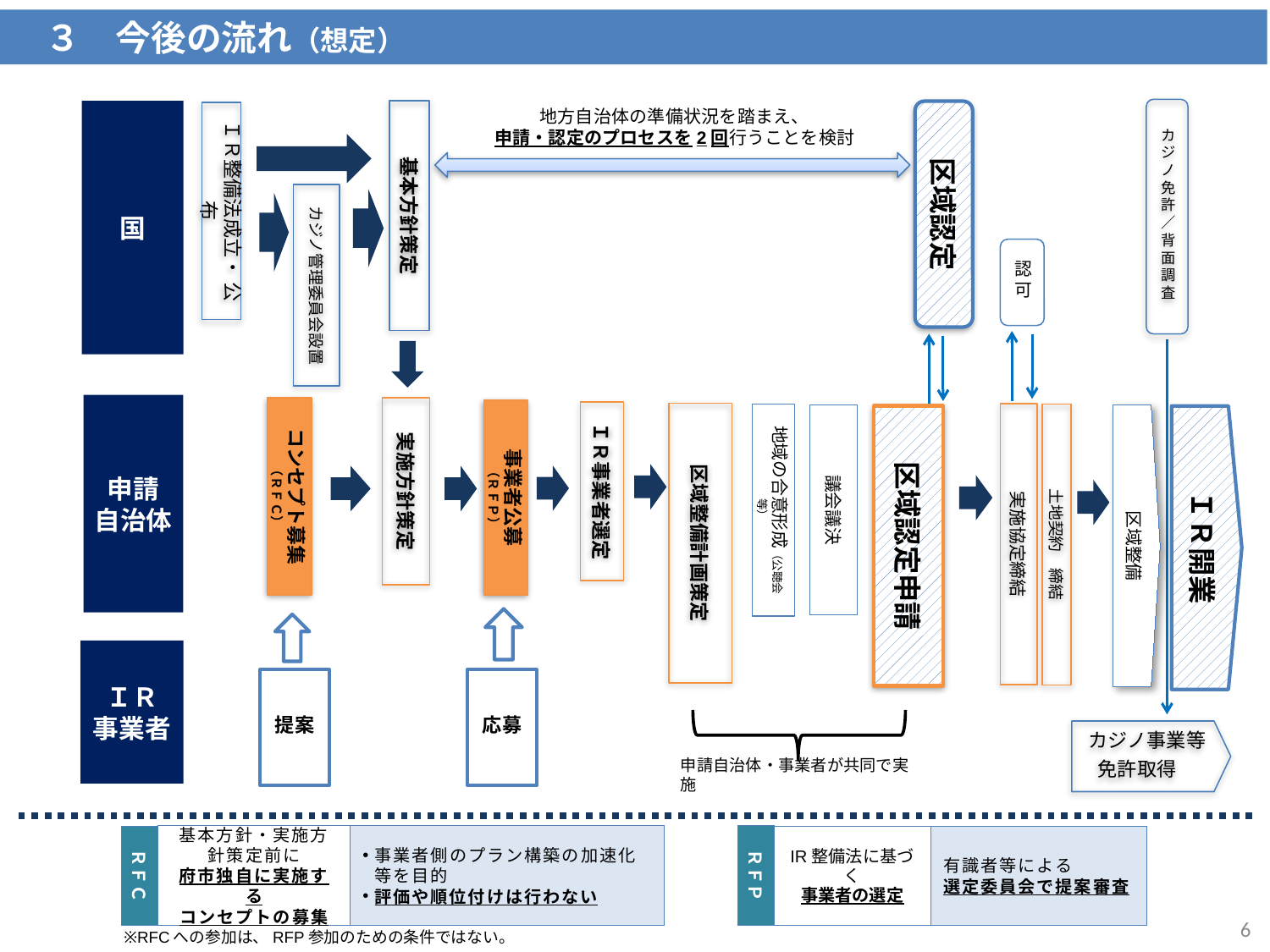

３　今後の流れ（想定）
地方自治体の準備状況を踏まえ、
申請・認定のプロセスを2回行うことを検討
カジノ
免許／背面調査
国
基本方針策定
区域認定

ＩＲ整備法成立・ 公布

カジノ管理委員会設置

認
可

申請
自治体
コンセプト募集
（ＲＦＣ）
実施方針策定
事業者公募
（ＲＦＰ）
ＩＲ事業者選定
区域整備計画策定
実施協定締結
地域の合意形成（公聴会等）
土地契約　締結
議会議決
区域整備
区域認定申請

ＩＲ開業

ＩＲ
事業者
応募
提案

カジノ事業等
免許取得

申請自治体・事業者が共同で実施
基本方針・実施方針策定前に
府市独自に実施する
コンセプトの募集
ＲＦＰ
事業者側のプラン構築の加速化等を目的
評価や順位付けは行わない
ＲＦＣ
IR整備法に基づく
事業者の選定
有識者等による
選定委員会で提案審査
6
※RFCへの参加は、RFP参加のための条件ではない。